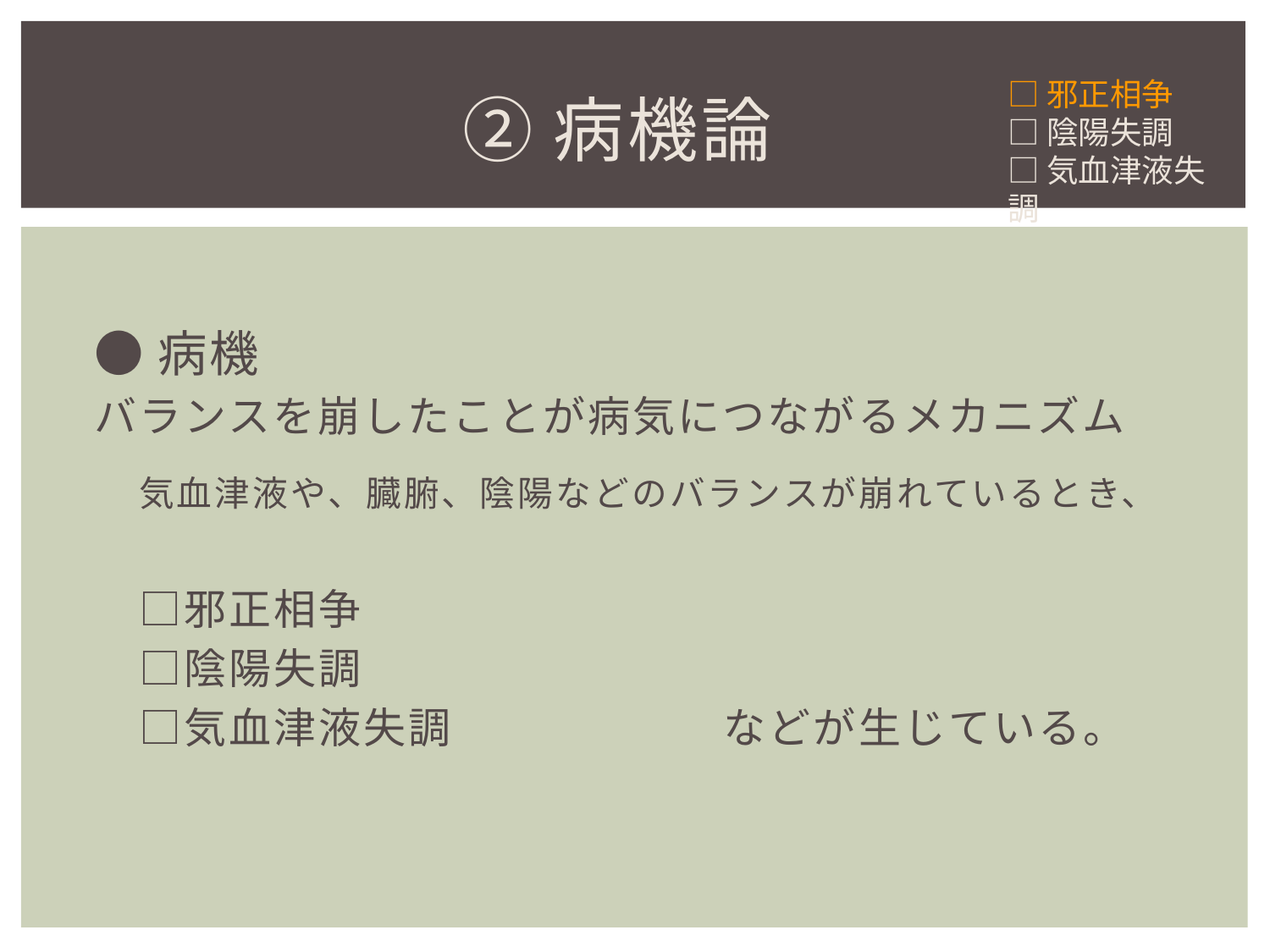

□邪正相争
□陰陽失調
□気血津液失調
# ②病機論
●病機
バランスを崩したことが病気につながるメカニズム

　気血津液や、臓腑、陰陽などのバランスが崩れているとき、

　□邪正相争
　□陰陽失調
　□気血津液失調　　　　　　などが生じている。